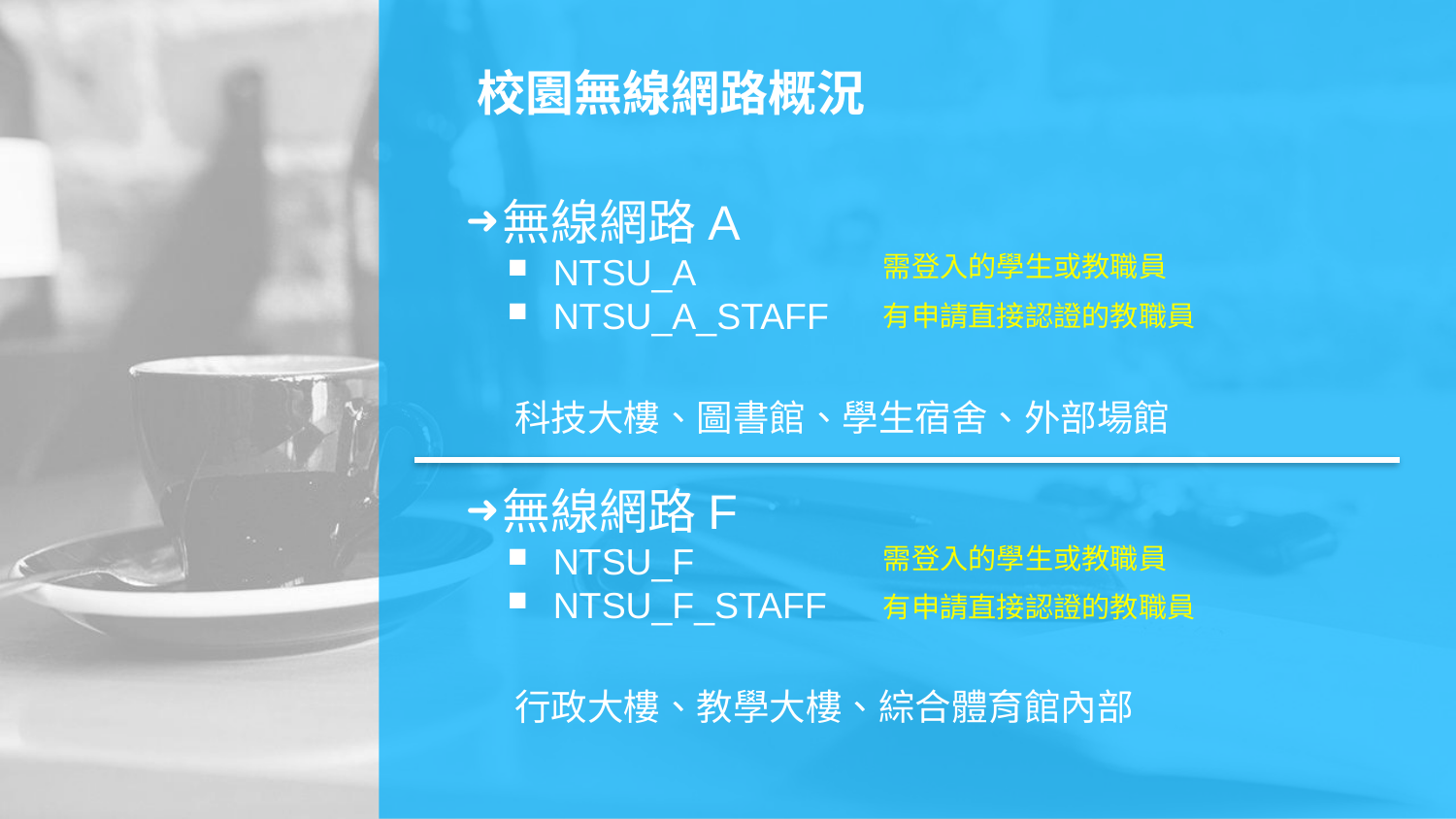

# 校園無線網路概況
無線網路A
NTSU_A
NTSU_A_STAFF

科技大樓、圖書館、學生宿舍、外部場館
需登入的學生或教職員
有申請直接認證的教職員
無線網路F
NTSU_F
NTSU_F_STAFF

行政大樓、教學大樓、綜合體育館內部
需登入的學生或教職員
有申請直接認證的教職員